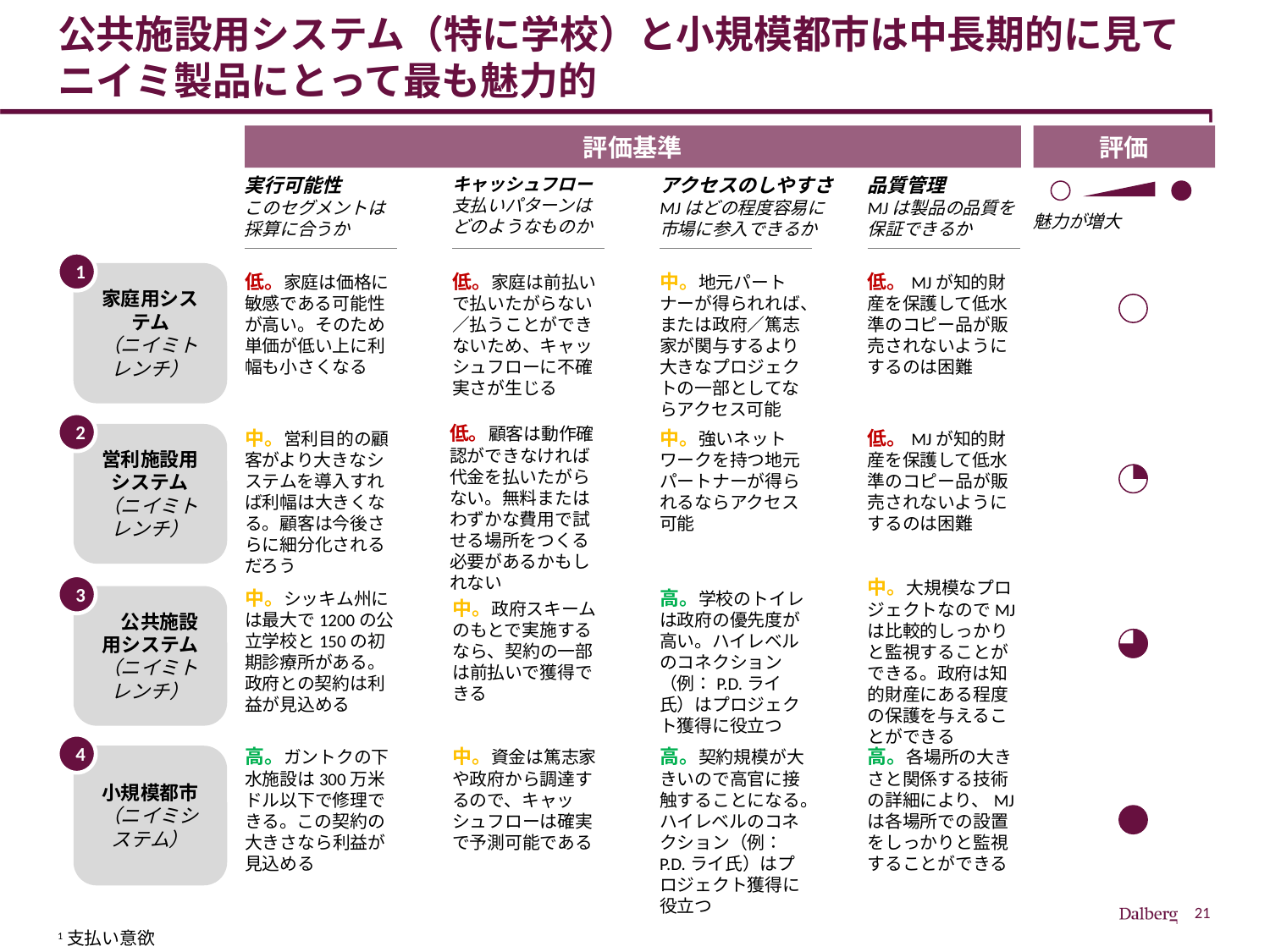

# 公共施設用システム（特に学校）と小規模都市は中長期的に見てニイミ製品にとって最も魅力的
評価基準
評価

実行可能性
このセグメントは採算に合うか
キャッシュフロー
支払いパターンはどのようなものか
アクセスのしやすさ
MJはどの程度容易に市場に参入できるか
品質管理
MJは製品の品質を保証できるか

魅力が増大
1
家庭用システム
（ニイミトレンチ）
低。家庭は価格に敏感である可能性が高い。そのため単価が低い上に利幅も小さくなる
低。家庭は前払いで払いたがらない／払うことができないため、キャッシュフローに不確実さが生じる
中。地元パートナーが得られれば、または政府／篤志家が関与するより大きなプロジェクトの一部としてならアクセス可能
低。MJが知的財産を保護して低水準のコピー品が販売されないようにするのは困難

2
低。顧客は動作確認ができなければ代金を払いたがらない。無料またはわずかな費用で試せる場所をつくる必要があるかもしれない
営利施設用システム
（ニイミトレンチ）
中。営利目的の顧客がより大きなシステムを導入すれば利幅は大きくなる。顧客は今後さらに細分化されるだろう
中。強いネットワークを持つ地元パートナーが得られるならアクセス可能
低。MJが知的財産を保護して低水準のコピー品が販売されないようにするのは困難

3
中。大規模なプロジェクトなのでMJは比較的しっかりと監視することができる。政府は知的財産にある程度の保護を与えることができる
　公共施設用システム
（ニイミトレンチ）
中。シッキム州には最大で1200の公立学校と150の初期診療所がある。政府との契約は利益が見込める
高。学校のトイレは政府の優先度が高い。ハイレベルのコネクション（例：P.D.ライ氏）はプロジェクト獲得に役立つ
中。政府スキームのもとで実施するなら、契約の一部は前払いで獲得できる

4
高。ガントクの下水施設は300万米ドル以下で修理できる。この契約の大きさなら利益が見込める
中。資金は篤志家や政府から調達するので、キャッシュフローは確実で予測可能である
高。契約規模が大きいので高官に接触することになる。ハイレベルのコネクション（例：P.D.ライ氏）はプロジェクト獲得に役立つ
高。各場所の大きさと関係する技術の詳細により、MJは各場所での設置をしっかりと監視することができる
小規模都市
（ニイミシステム）

1支払い意欲